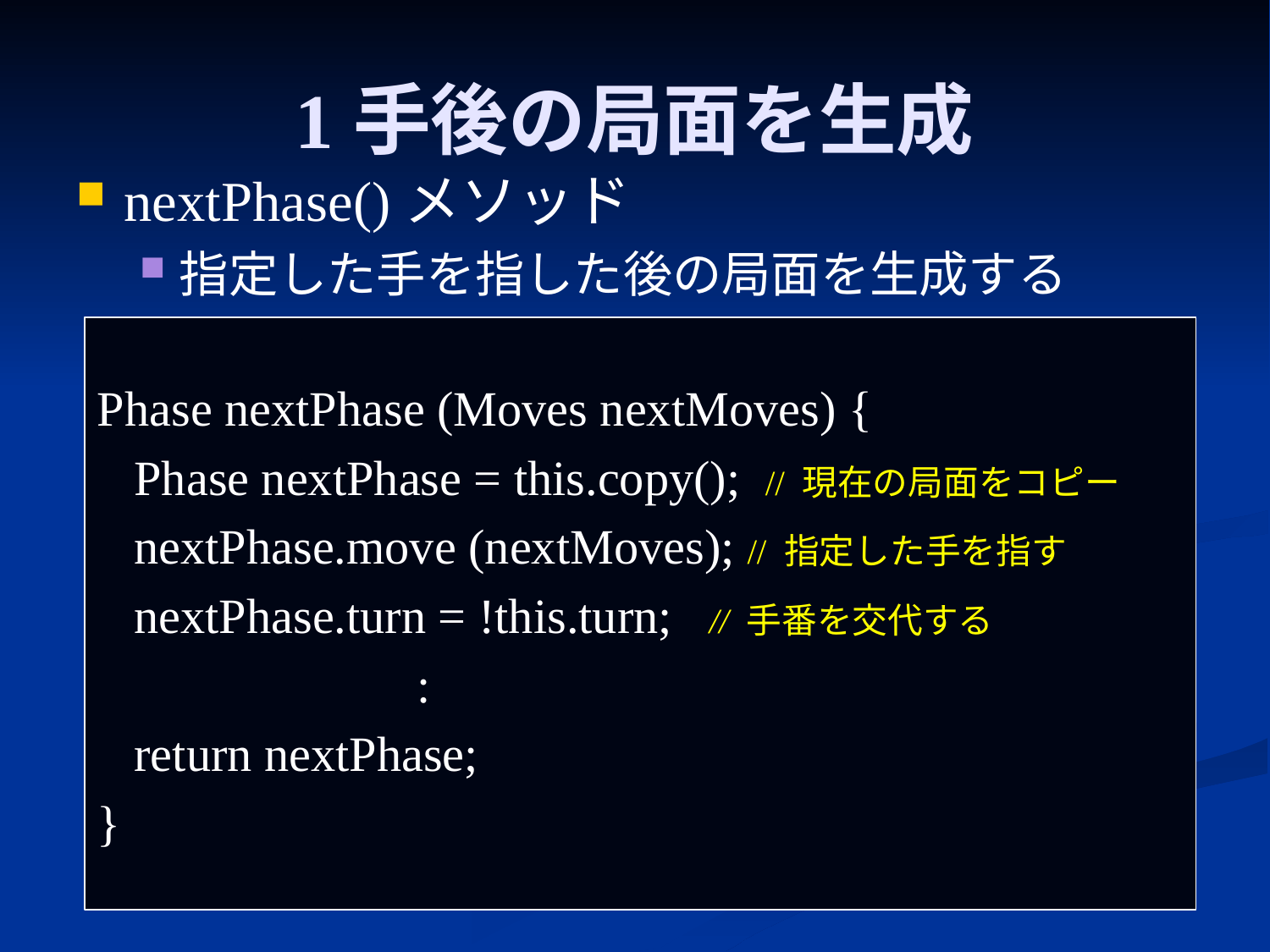

# 1手後の局面を生成
nextPhase()メソッド
指定した手を指した後の局面を生成する
Phase nextPhase (Moves nextMoves) {
   Phase nextPhase = this.copy();  // 現在の局面をコピー
   nextPhase.move (nextMoves); // 指定した手を指す
   nextPhase.turn = !this.turn;   // 手番を交代する
                          :
   return nextPhase;
}